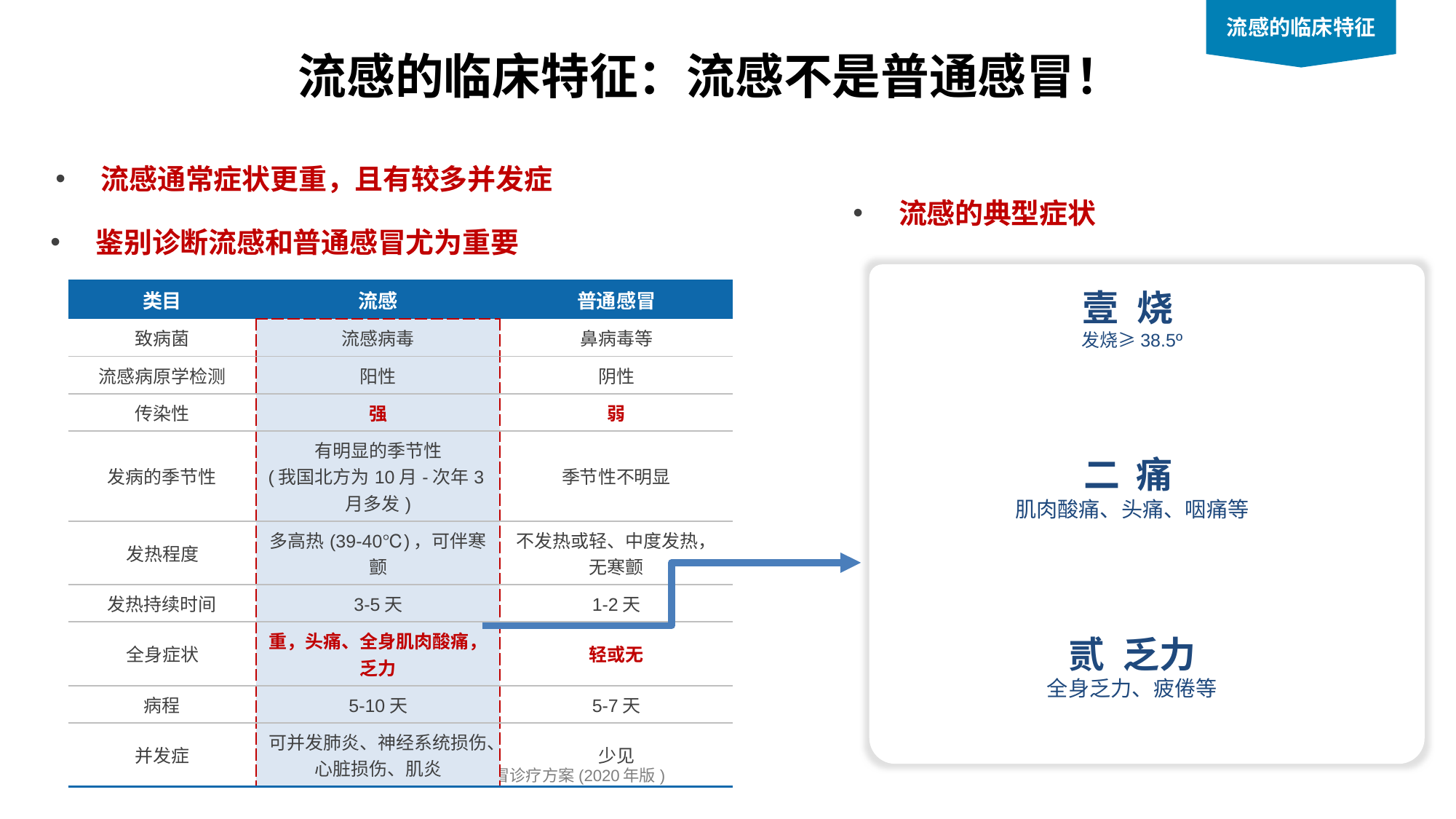

流感的临床特征
# 流感的临床特征：流感不是普通感冒！
流感通常症状更重，且有较多并发症
流感的典型症状
鉴别诊断流感和普通感冒尤为重要

烧
发烧≥38.5º
二  痛
肌肉酸痛、头痛、咽痛等
乏力
全身乏力、疲倦等
| 类目 | 流感 | 普通感冒 |
| --- | --- | --- |
| 致病菌 | 流感病毒 | 鼻病毒等 |
| 流感病原学检测 | 阳性 | 阴性 |
| 传染性 | 强 | 弱 |
| 发病的季节性 | 有明显的季节性 (我国北方为10月-次年3月多发) | 季节性不明显 |
| 发热程度 | 多高热(39-40℃)，可伴寒颤 | 不发热或轻、中度发热，无寒颤 |
| 发热持续时间 | 3-5天 | 1-2天 |
| 全身症状 | 重，头痛、全身肌肉酸痛，乏力 | 轻或无 |
| 病程 | 5-10天 | 5-7天 |
| 并发症 | 可并发肺炎、神经系统损伤、心脏损伤、肌炎 | 少见 |
流行性感冒诊疗方案(2020年版)